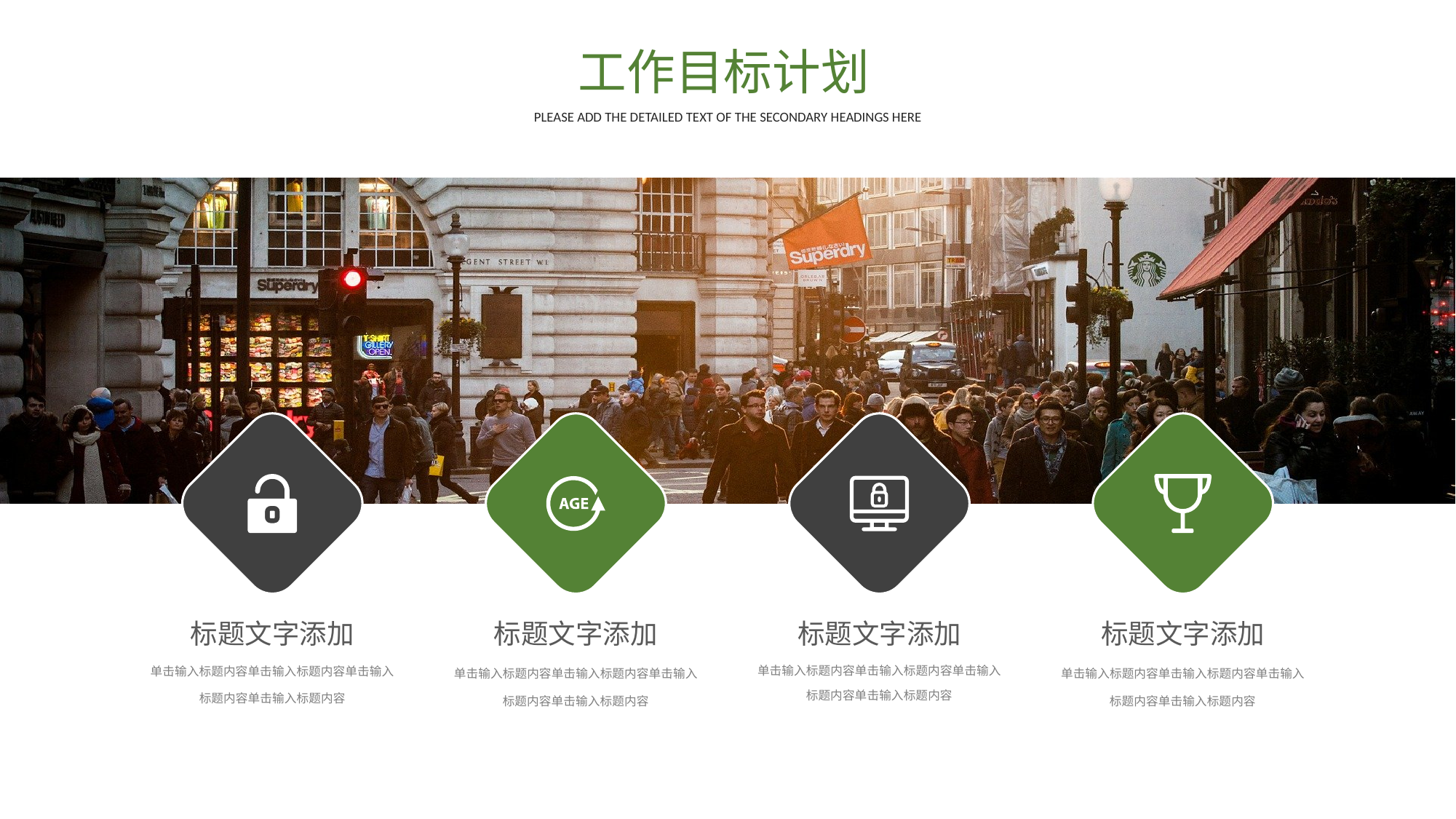

工作目标计划
PLEASE ADD THE DETAILED TEXT OF THE SECONDARY HEADINGS HERE

标题文字添加
标题文字添加
标题文字添加
标题文字添加
单击输入标题内容单击输入标题内容单击输入标题内容单击输入标题内容
单击输入标题内容单击输入标题内容单击输入标题内容单击输入标题内容
单击输入标题内容单击输入标题内容单击输入标题内容单击输入标题内容
单击输入标题内容单击输入标题内容单击输入标题内容单击输入标题内容